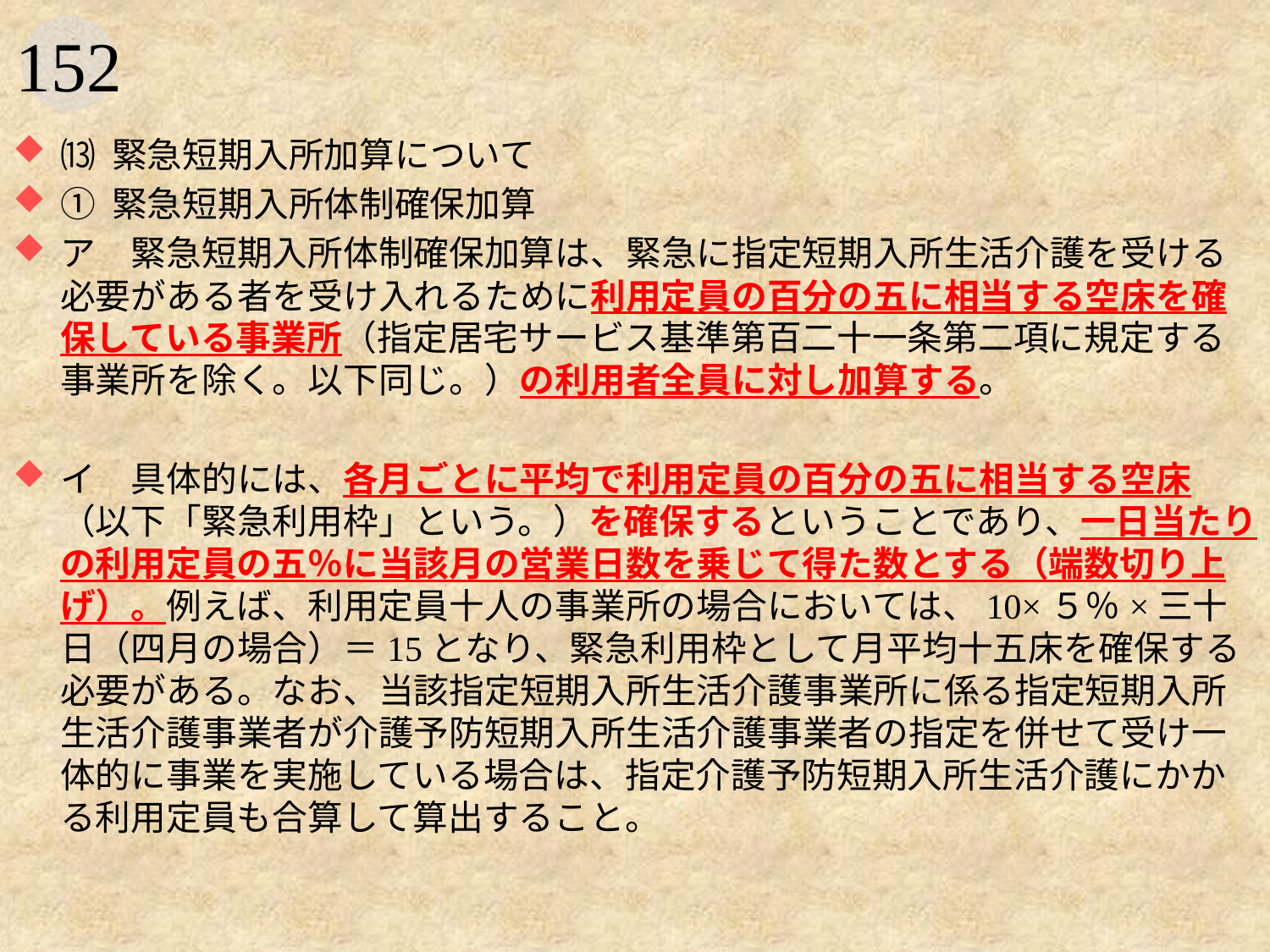

#
⒀ 緊急短期入所加算について
① 緊急短期入所体制確保加算
ア　緊急短期入所体制確保加算は、緊急に指定短期入所生活介護を受ける必要がある者を受け入れるために利用定員の百分の五に相当する空床を確保している事業所（指定居宅サービス基準第百二十一条第二項に規定する事業所を除く。以下同じ。）の利用者全員に対し加算する。

イ　具体的には、各月ごとに平均で利用定員の百分の五に相当する空床（以下「緊急利用枠」という。）を確保するということであり、一日当たりの利用定員の五％に当該月の営業日数を乗じて得た数とする（端数切り上げ）。例えば、利用定員十人の事業所の場合においては、10×５％×三十日（四月の場合）＝15となり、緊急利用枠として月平均十五床を確保する必要がある。なお、当該指定短期入所生活介護事業所に係る指定短期入所生活介護事業者が介護予防短期入所生活介護事業者の指定を併せて受け一体的に事業を実施している場合は、指定介護予防短期入所生活介護にかかる利用定員も合算して算出すること。